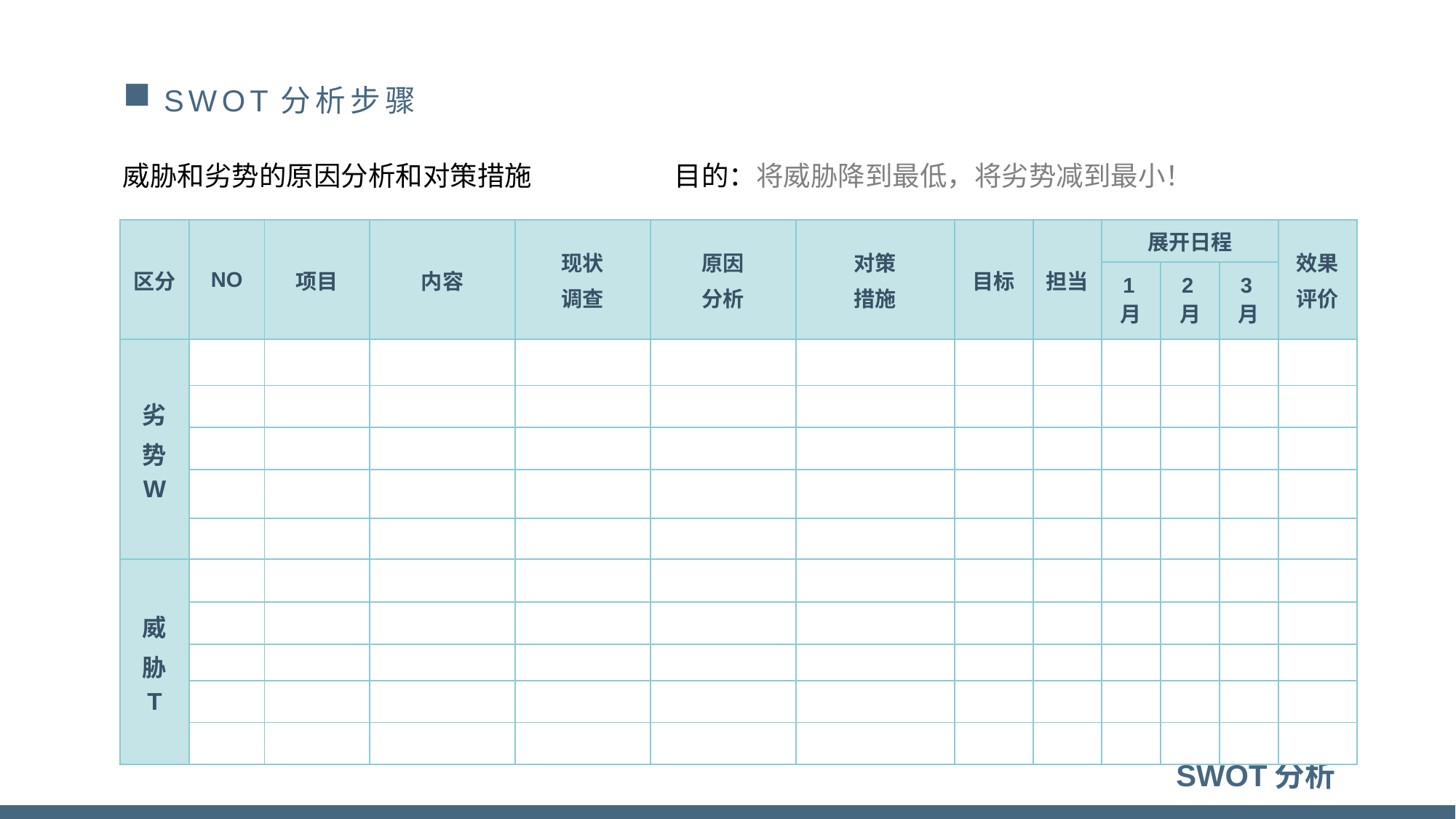

# SWOT分析步骤
威胁和劣势的原因分析和对策措施                       目的：将威胁降到最低，将劣势减到最小！

| 区分 | NO | 项目 | 内容 | 现状 调查 | 原因 分析 | 对策 措施 | 目标 | 担当 | 展开日程 |  |  | 效果 评价 |
| --- | --- | --- | --- | --- | --- | --- | --- | --- | --- | --- | --- | --- |
|  |  |  |  |  |  |  |  |  | 1月 | 2月 | 3月 |  |
| 劣 势 W |  |  |  |  |  |  |  |  |  |  |  |  |
|  |  |  |  |  |  |  |  |  |  |  |  |  |
|  |  |  |  |  |  |  |  |  |  |  |  |  |
|  |  |  |  |  |  |  |  |  |  |  |  |  |
|  |  |  |  |  |  |  |  |  |  |  |  |  |
| 威 胁 T |  |  |  |  |  |  |  |  |  |  |  |  |
|  |  |  |  |  |  |  |  |  |  |  |  |  |
|  |  |  |  |  |  |  |  |  |  |  |  |  |
|  |  |  |  |  |  |  |  |  |  |  |  |  |
|  |  |  |  |  |  |  |  |  |  |  |  |  |